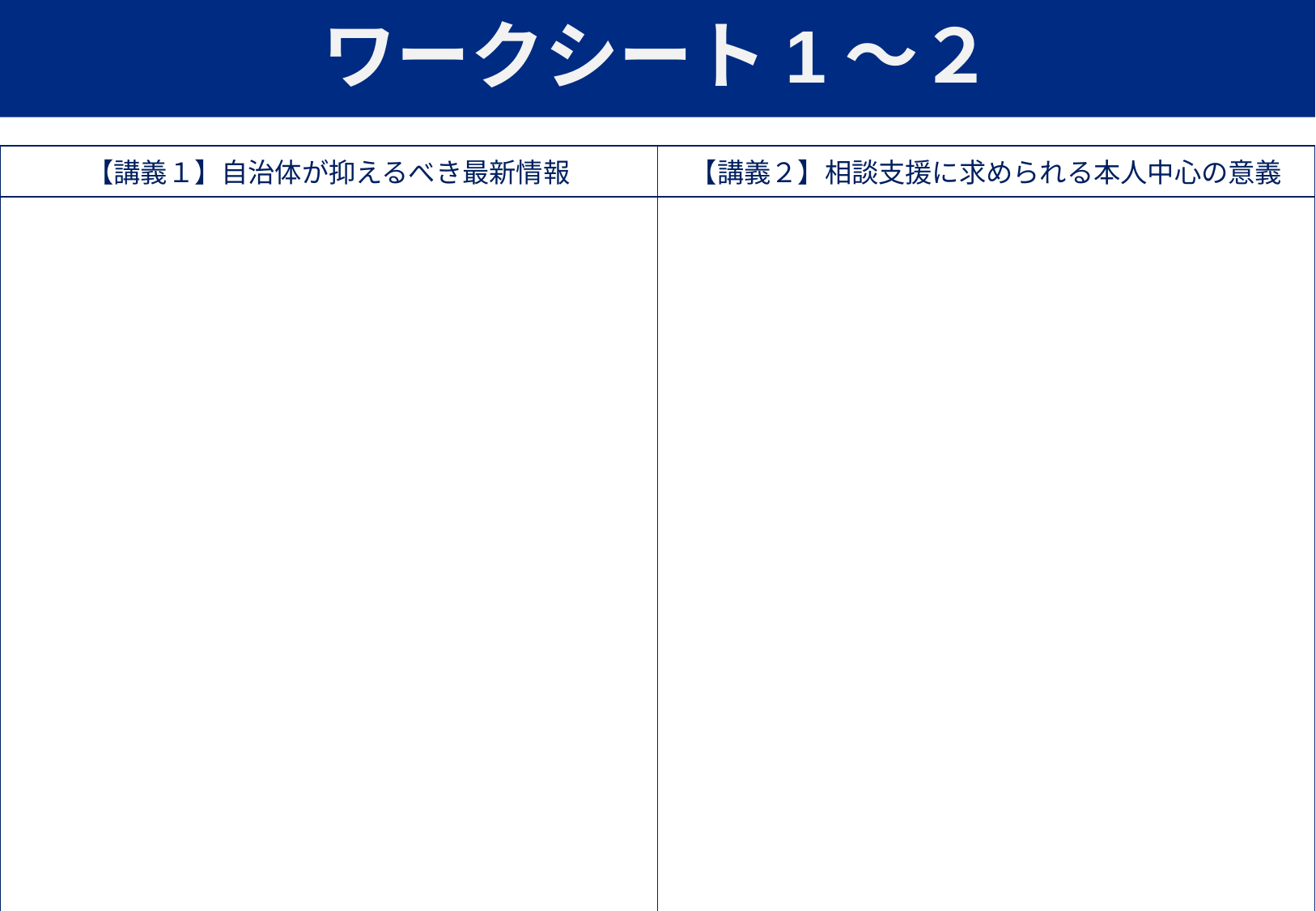

# ワークシート1～２
| 【講義１】自治体が抑えるべき最新情報 | 【講義２】相談支援に求められる本人中心の意義 |
| --- | --- |
|  |  |